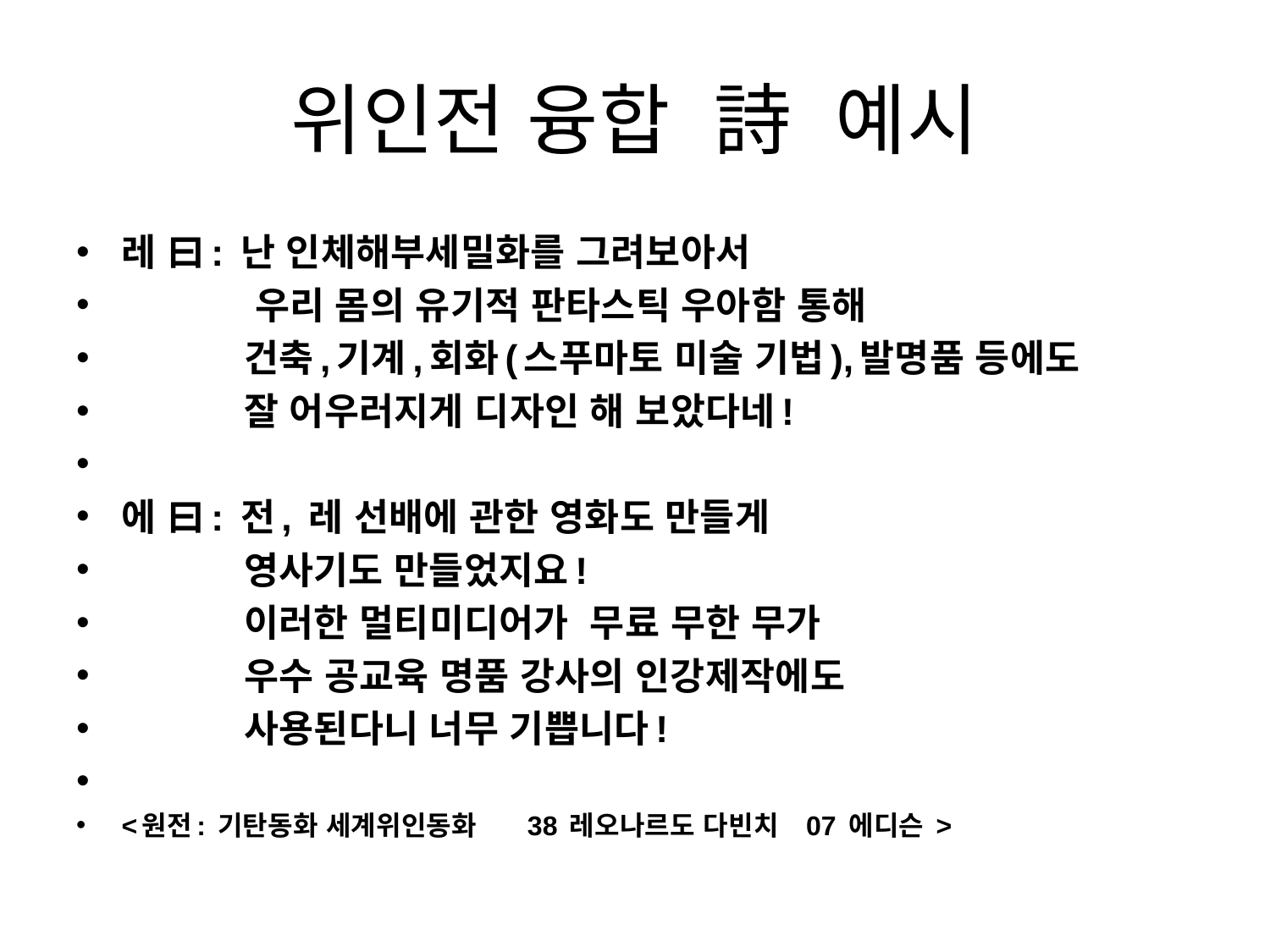

# 위인전 융합  詩  예시
레 曰: 난 인체해부세밀화를 그려보아서
            우리 몸의 유기적 판타스틱 우아함 통해
           건축,기계,회화(스푸마토 미술 기법),발명품 등에도
           잘 어우러지게 디자인 해 보았다네!

에 曰: 전, 레 선배에 관한 영화도 만들게
           영사기도 만들었지요!
           이러한 멀티미디어가  무료 무한 무가
           우수 공교육 명품 강사의 인강제작에도
           사용된다니 너무 기쁩니다!

<원전: 기탄동화 세계위인동화      38 레오나르도 다빈치   07 에디슨 >